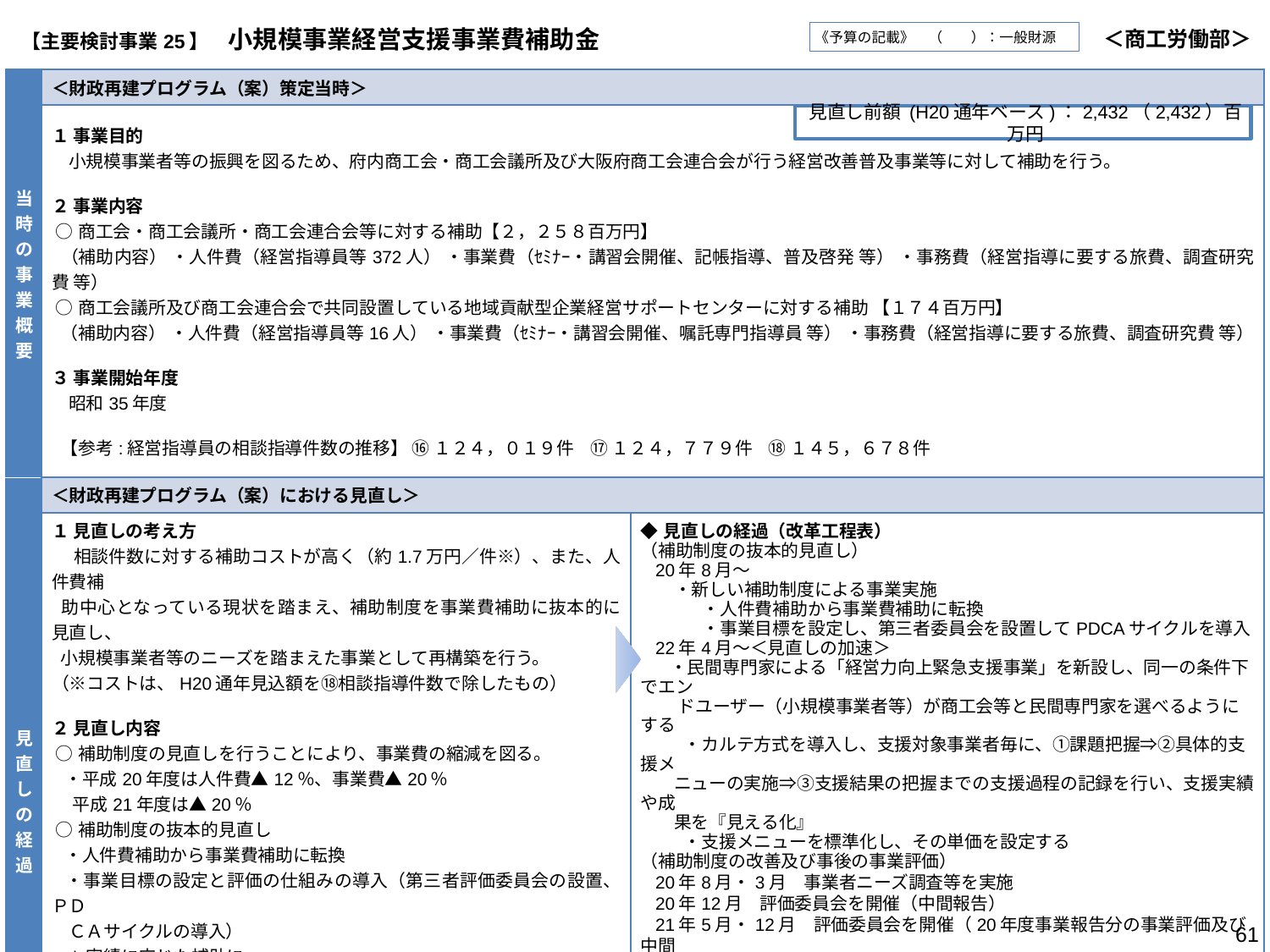

| 【主要検討事業25】　小規模事業経営支援事業費補助金 | ＜商工労働部＞ |
| --- | --- |
《予算の記載》　（　　）：一般財源
| 当時の事業概要 | ＜財政再建プログラム（案）策定当時＞ |  |
| --- | --- | --- |
|  | １ 事業目的 小規模事業者等の振興を図るため、府内商工会・商工会議所及び大阪府商工会連合会が行う経営改善普及事業等に対して補助を行う。 ２ 事業内容 ○商工会・商工会議所・商工会連合会等に対する補助【２，２５８百万円】 （補助内容） ・人件費（経営指導員等372人） ・事業費（ｾﾐﾅｰ・講習会開催、記帳指導、普及啓発 等） ・事務費（経営指導に要する旅費、調査研究費 等） ○商工会議所及び商工会連合会で共同設置している地域貢献型企業経営サポートセンターに対する補助 【１７４百万円】 （補助内容） ・人件費（経営指導員等16人） ・事業費（ｾﾐﾅｰ・講習会開催、嘱託専門指導員 等） ・事務費（経営指導に要する旅費、調査研究費 等） ３ 事業開始年度 昭和35年度 【参考:経営指導員の相談指導件数の推移】 ⑯ １２４，０１９件 ⑰ １２４，７７９件 ⑱ １４５，６７８件 |  |
| 見直しの経過 | ＜財政再建プログラム（案）における見直し＞ |  |
|  | １ 見直しの考え方 相談件数に対する補助コストが高く（約1.7万円／件※）、また、人件費補 助中心となっている現状を踏まえ、補助制度を事業費補助に抜本的に見直し、 小規模事業者等のニーズを踏まえた事業として再構築を行う。 （※コストは、H20通年見込額を⑱相談指導件数で除したもの） ２ 見直し内容 ○補助制度の見直しを行うことにより、事業費の縮減を図る。 ・平成20年度は人件費▲12％、事業費▲20％ 平成21年度は▲20％ ○補助制度の抜本的見直し ・人件費補助から事業費補助に転換 ・事業目標の設定と評価の仕組みの導入（第三者評価委員会の設置、ＰＤ ＣＡサイクルの導入） ⇒実績に応じた補助に ３ 実施時期 平成20年8月 | ◆見直しの経過（改革工程表） （補助制度の抜本的見直し） 20年8月～ ・新しい補助制度による事業実施 　　　・人件費補助から事業費補助に転換 　　　・事業目標を設定し、第三者委員会を設置してPDCAサイクルを導入 22年4月～＜見直しの加速＞ ・民間専門家による「経営力向上緊急支援事業」を新設し、同一の条件下でエン ドユーザー（小規模事業者等）が商工会等と民間専門家を選べるようにする 　　 ・カルテ方式を導入し、支援対象事業者毎に、①課題把握⇒②具体的支援メ ニューの実施⇒③支援結果の把握までの支援過程の記録を行い、支援実績や成 果を『見える化』 　 　・支援メニューを標準化し、その単価を設定する （補助制度の改善及び事後の事業評価） 20年8月・3月　事業者ニーズ調査等を実施 20年12月　評価委員会を開催（中間報告） 21年5月・12月　評価委員会を開催（20年度事業報告分の事業評価及び中間 報告） 21年8月　事業者ニーズ調査等を実施 22年7月　評価委員会を開催（21年度事業報告分の事業評価） （事業費の縮減） 20年度は、人件費12％、事業費20％縮減 21年度は、全事業費の15％縮減（H20比） 22年度は、全事業費の5％削減（H21比） 【効果額（百万円）】⑳217　㉑365　㉒469 |
見直し前額 (H20通年ベース)：2,432（2,432）百万円

61